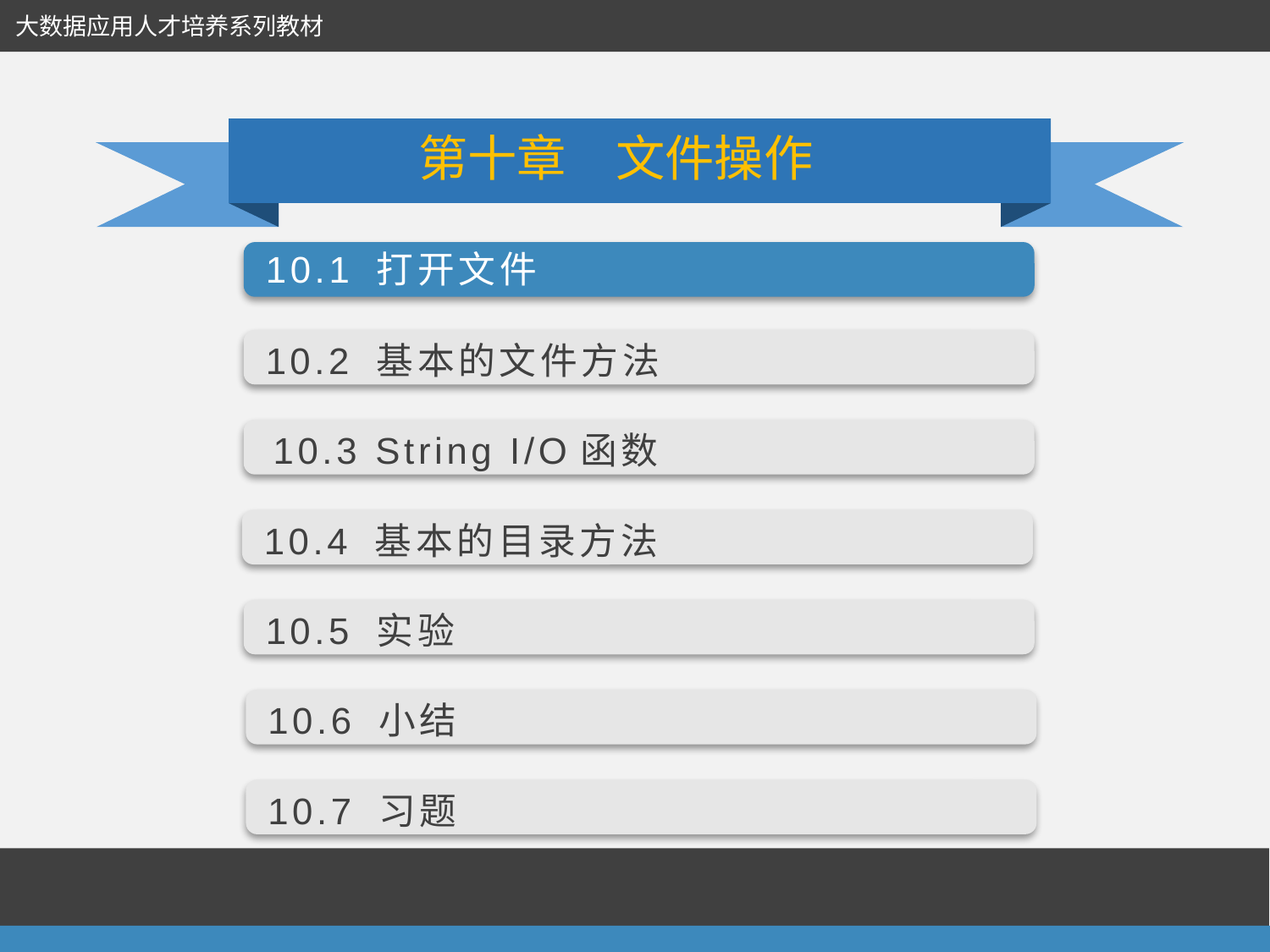

大数据应用人才培养系列教材

第十章　文件操作
10.1 打开文件

10.2 基本的文件方法

10.3 String I/O函数

10.4 基本的目录方法

10.5 实验

10.6 小结

10.7 习题